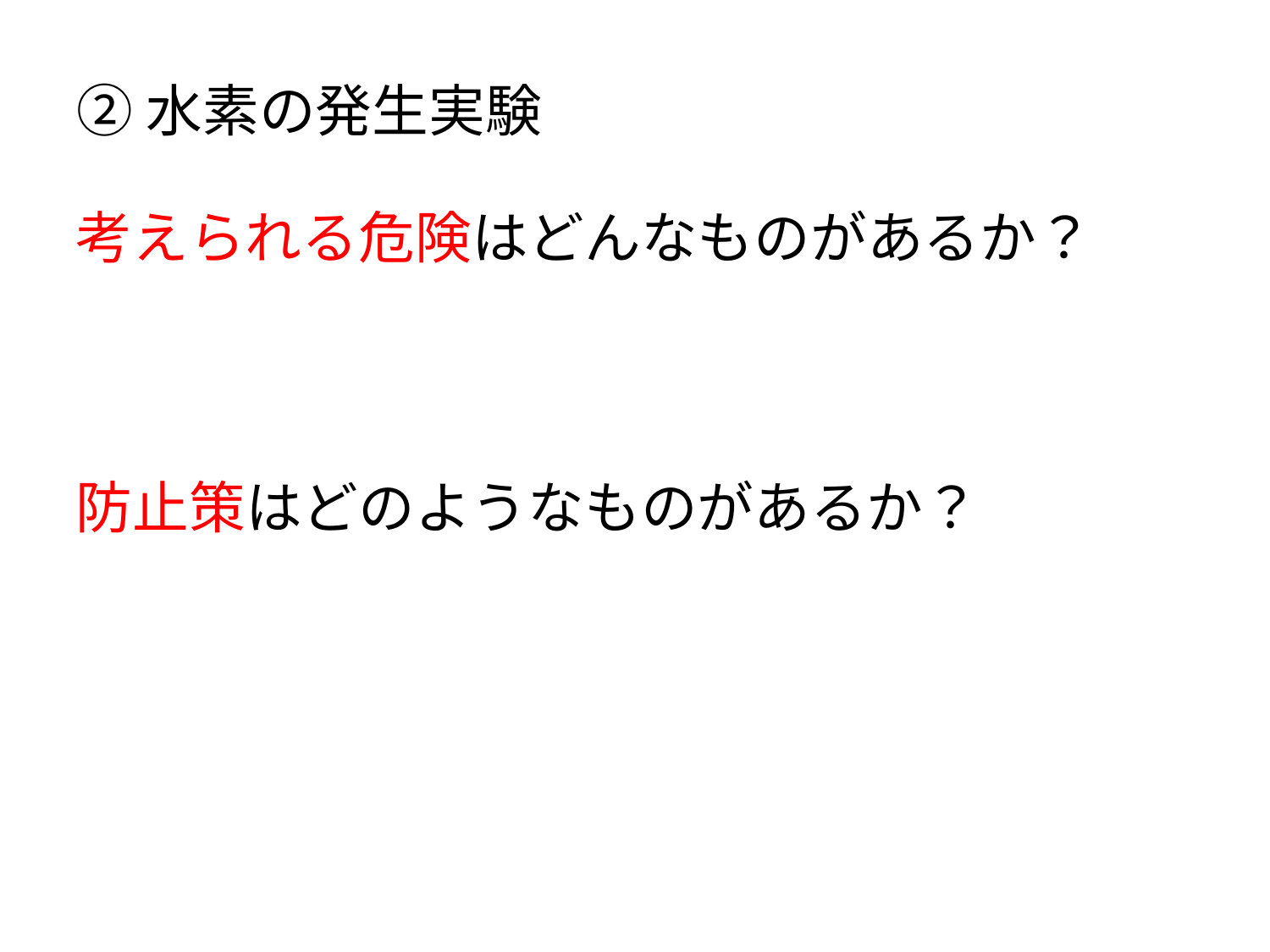

②水素の発生実験

考えられる危険はどんなものがあるか？
防止策はどのようなものがあるか？